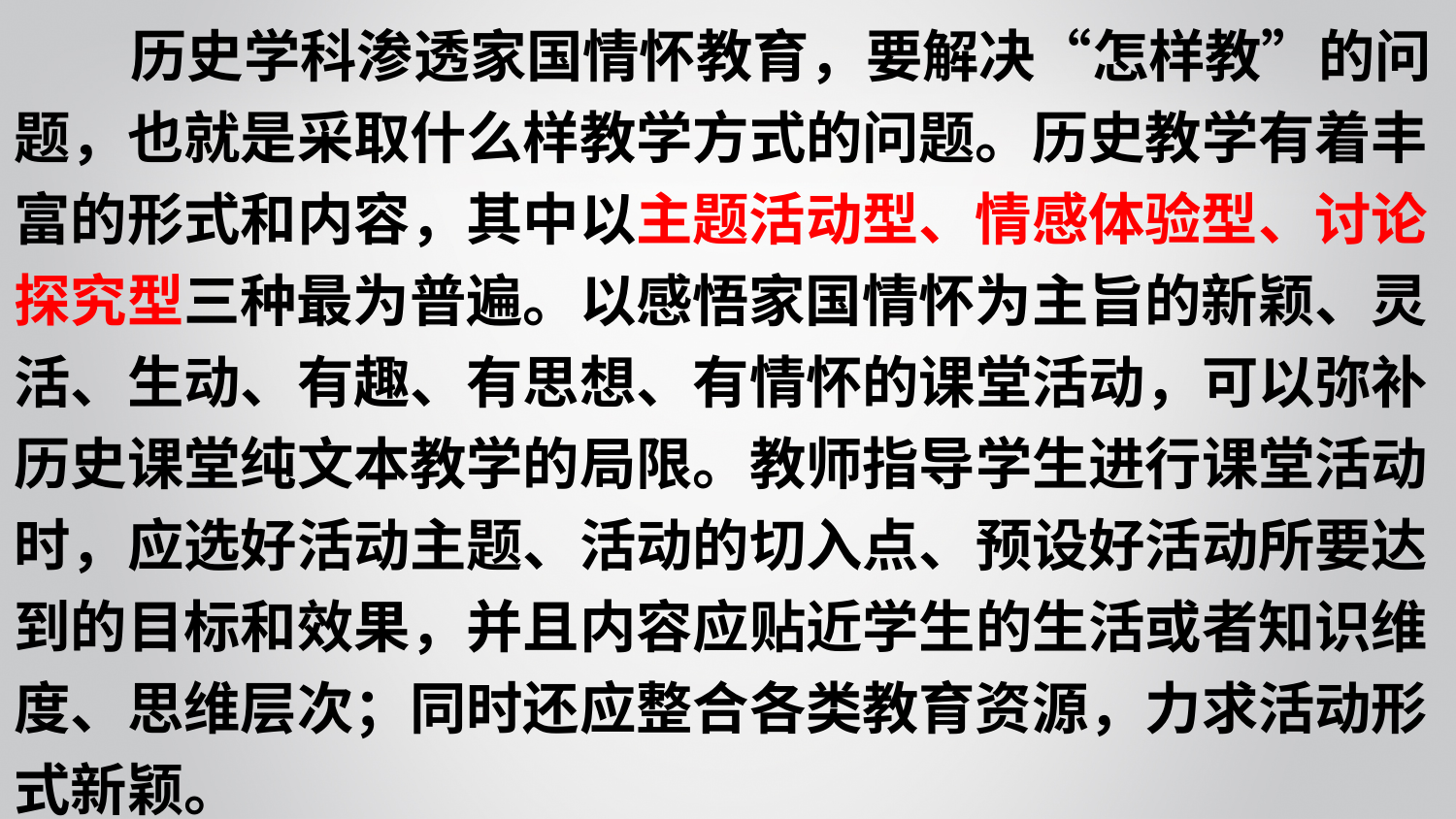

历史学科渗透家国情怀教育，要解决“怎样教”的问题，也就是采取什么样教学方式的问题。历史教学有着丰富的形式和内容，其中以主题活动型、情感体验型、讨论探究型三种最为普遍。以感悟家国情怀为主旨的新颖、灵活、生动、有趣、有思想、有情怀的课堂活动，可以弥补历史课堂纯文本教学的局限。教师指导学生进行课堂活动时，应选好活动主题、活动的切入点、预设好活动所要达到的目标和效果，并且内容应贴近学生的生活或者知识维度、思维层次；同时还应整合各类教育资源，力求活动形式新颖。